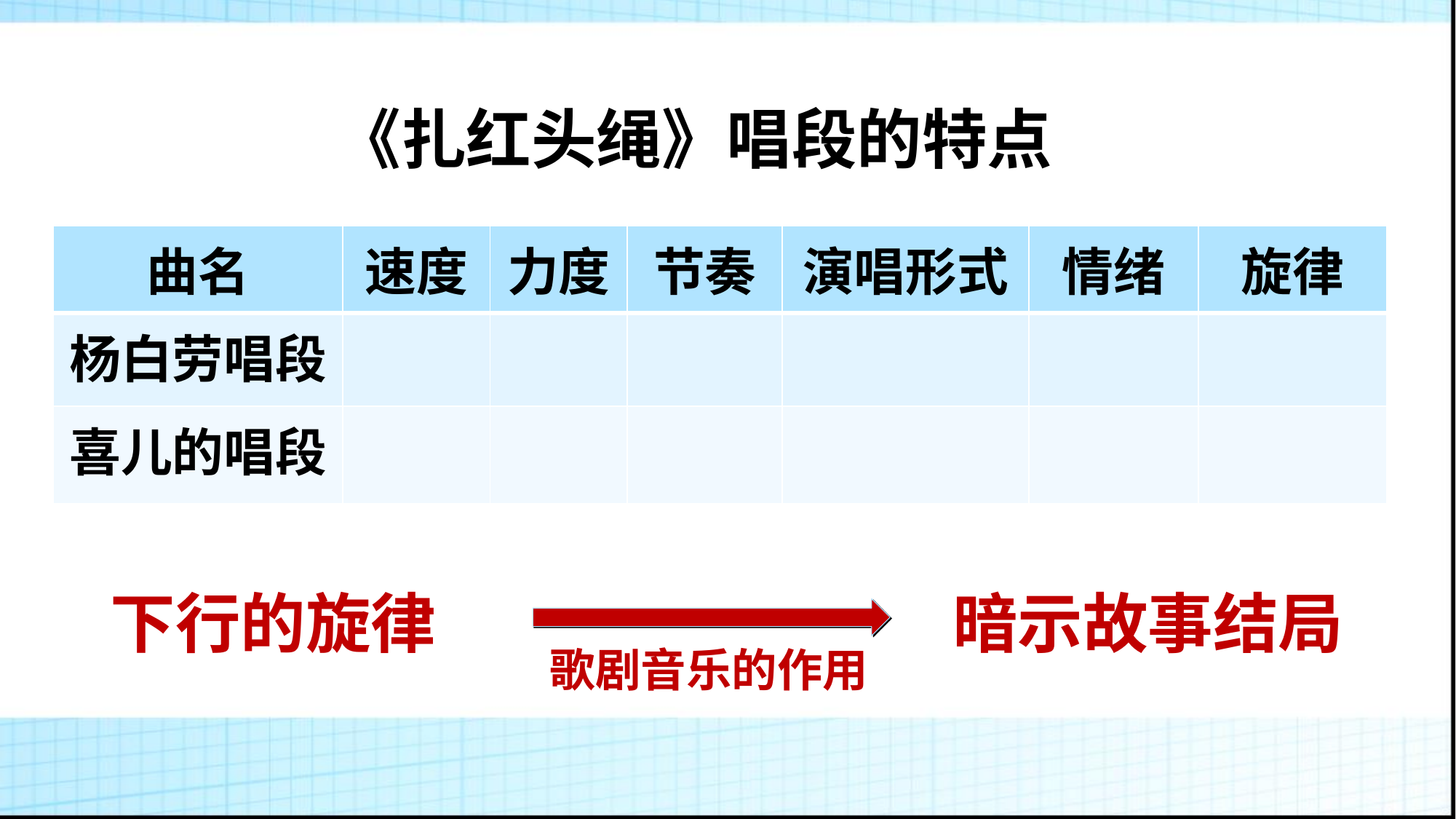

《扎红头绳》唱段的特点
| 曲名 | 速度 | 力度 | 节奏 | 演唱形式 | 情绪 | 旋律 |
| --- | --- | --- | --- | --- | --- | --- |
| 杨白劳唱段 |  |  |  |  |  |  |
| 喜儿的唱段 |  |  |  |  |  |  |

下行的旋律
暗示故事结局
歌剧音乐的作用